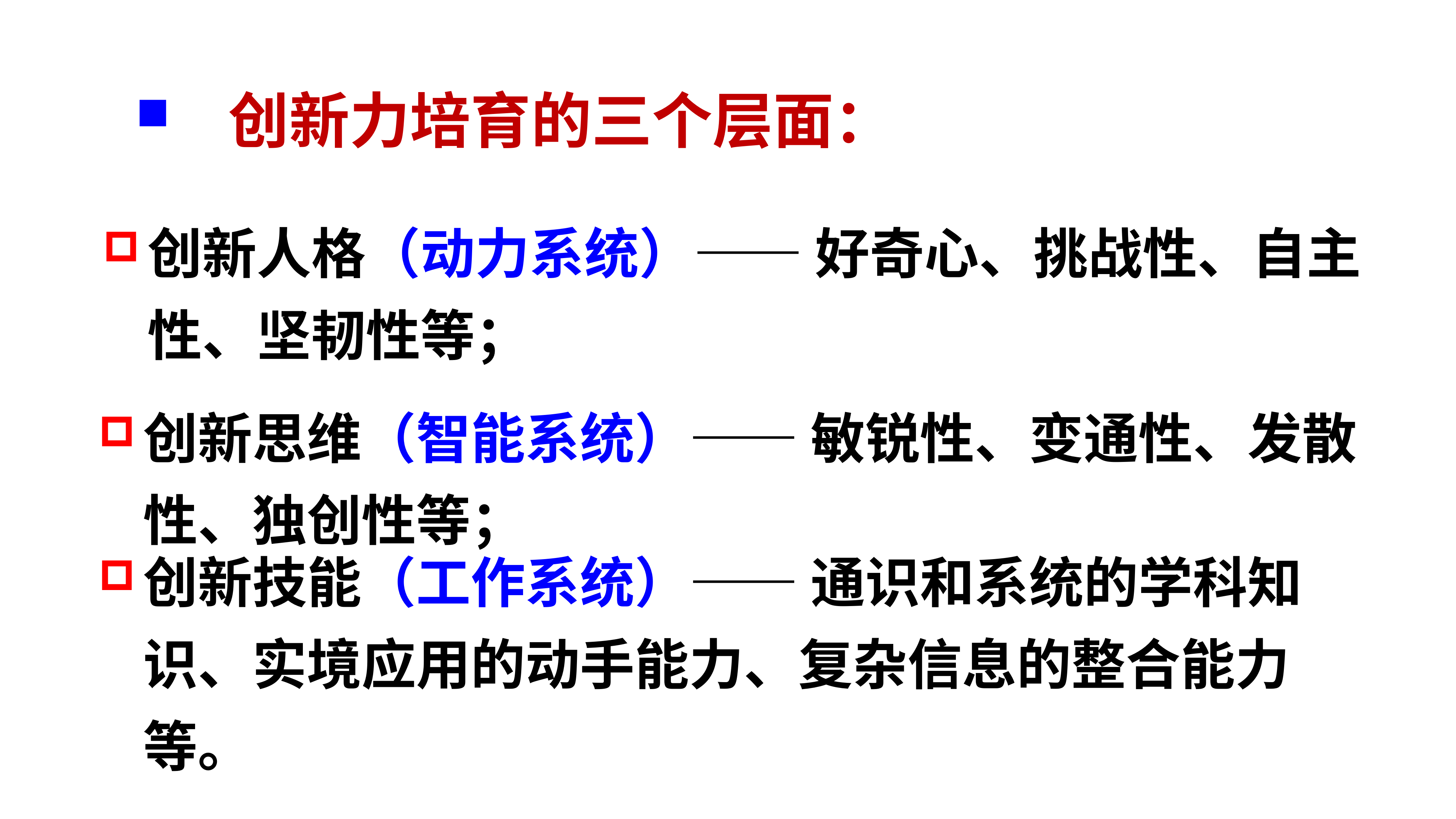

创新力培育的三个层面：

创新人格（动力系统）—— 好奇心、挑战性、自主性、坚韧性等；
创新思维（智能系统）—— 敏锐性、变通性、发散性、独创性等；
创新技能（工作系统）—— 通识和系统的学科知识、实境应用的动手能力、复杂信息的整合能力等。